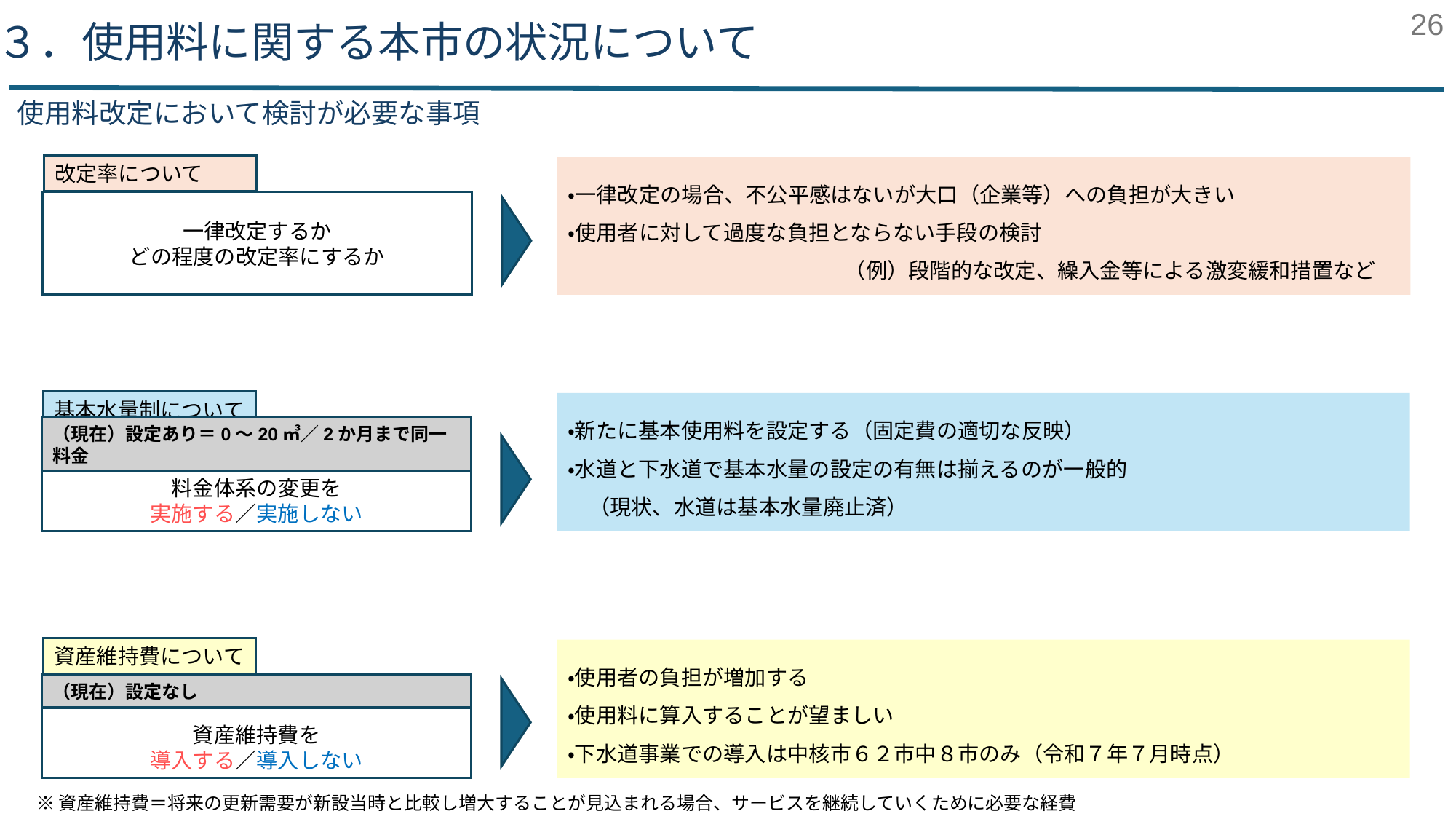

26
３．使用料に関する本市の状況について
使用料改定において検討が必要な事項
改定率について
・一律改定の場合、不公平感はないが大口（企業等）への負担が大きい
・使用者に対して過度な負担とならない手段の検討
　　　　　　　　　　　　　（例）段階的な改定、繰入金等による激変緩和措置など
一律改定するか
どの程度の改定率にするか

基本水量制について
・新たに基本使用料を設定する（固定費の適切な反映）
・水道と下水道で基本水量の設定の有無は揃えるのが一般的
　（現状、水道は基本水量廃止済）
（現在）設定あり＝0～20㎥／2か月まで同一料金
料金体系の変更を
実施する／実施しない

資産維持費について
・使用者の負担が増加する
・使用料に算入することが望ましい
・下水道事業での導入は中核市６２市中８市のみ（令和７年７月時点）
資産維持費を
導入する／導入しない

※資産維持費＝将来の更新需要が新設当時と比較し増大することが見込まれる場合、サービスを継続していくために必要な経費
（現在）設定なし